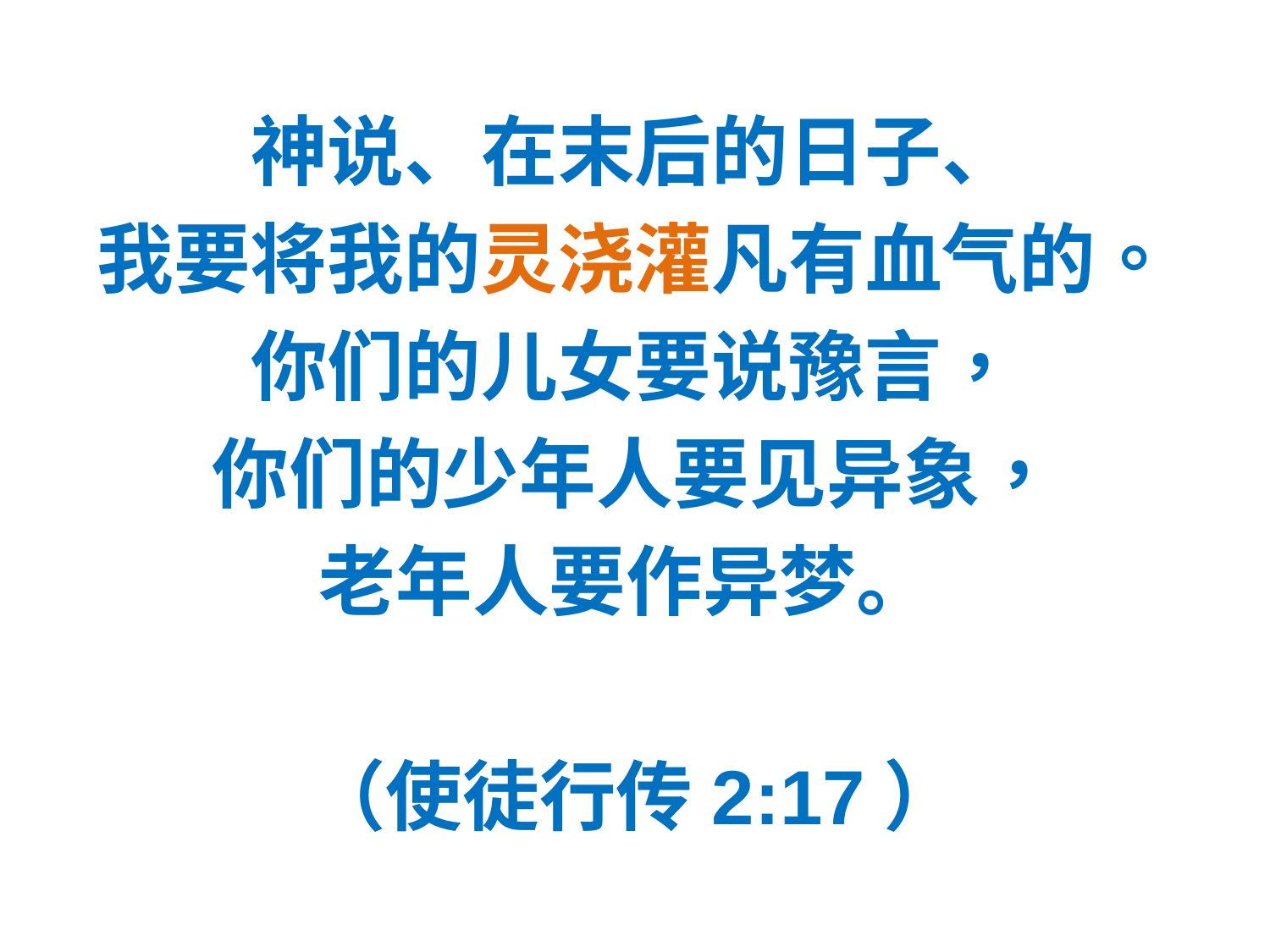

#
神说、在末后的日子、
我要将我的灵浇灌凡有血气的。
你们的儿女要说豫言，
你们的少年人要见异象，
老年人要作异梦。

（使徒行传2:17）